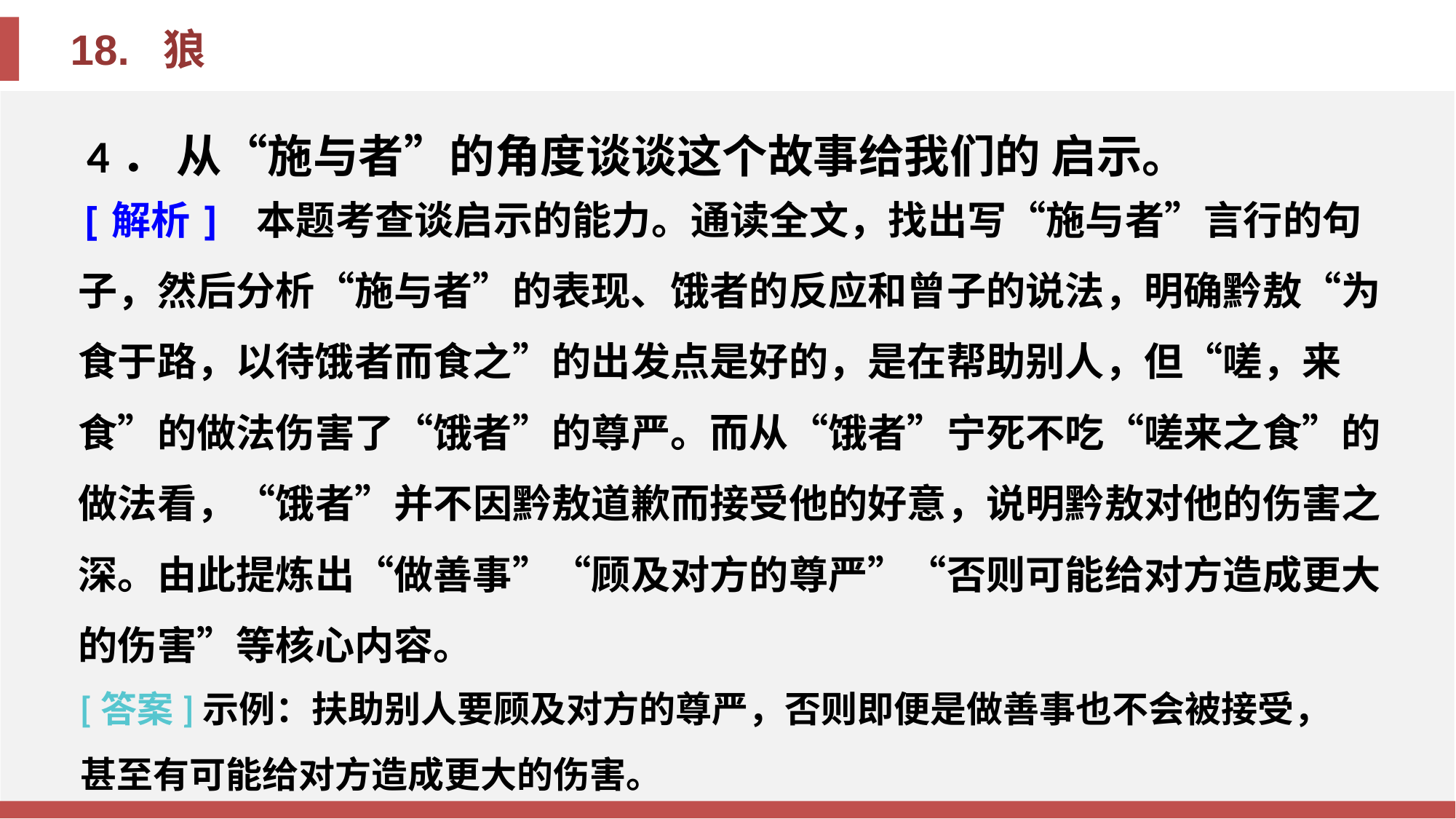

4． 从“施与者”的角度谈谈这个故事给我们的 启示。
[解析] 本题考查谈启示的能力。通读全文，找出写“施与者”言行的句子，然后分析“施与者”的表现、饿者的反应和曾子的说法，明确黔敖“为食于路，以待饿者而食之”的出发点是好的，是在帮助别人，但“嗟，来食”的做法伤害了“饿者”的尊严。而从“饿者”宁死不吃“嗟来之食”的做法看，“饿者”并不因黔敖道歉而接受他的好意，说明黔敖对他的伤害之深。由此提炼出“做善事”“顾及对方的尊严”“否则可能给对方造成更大的伤害”等核心内容。
[答案]示例：扶助别人要顾及对方的尊严，否则即便是做善事也不会被接受，甚至有可能给对方造成更大的伤害。